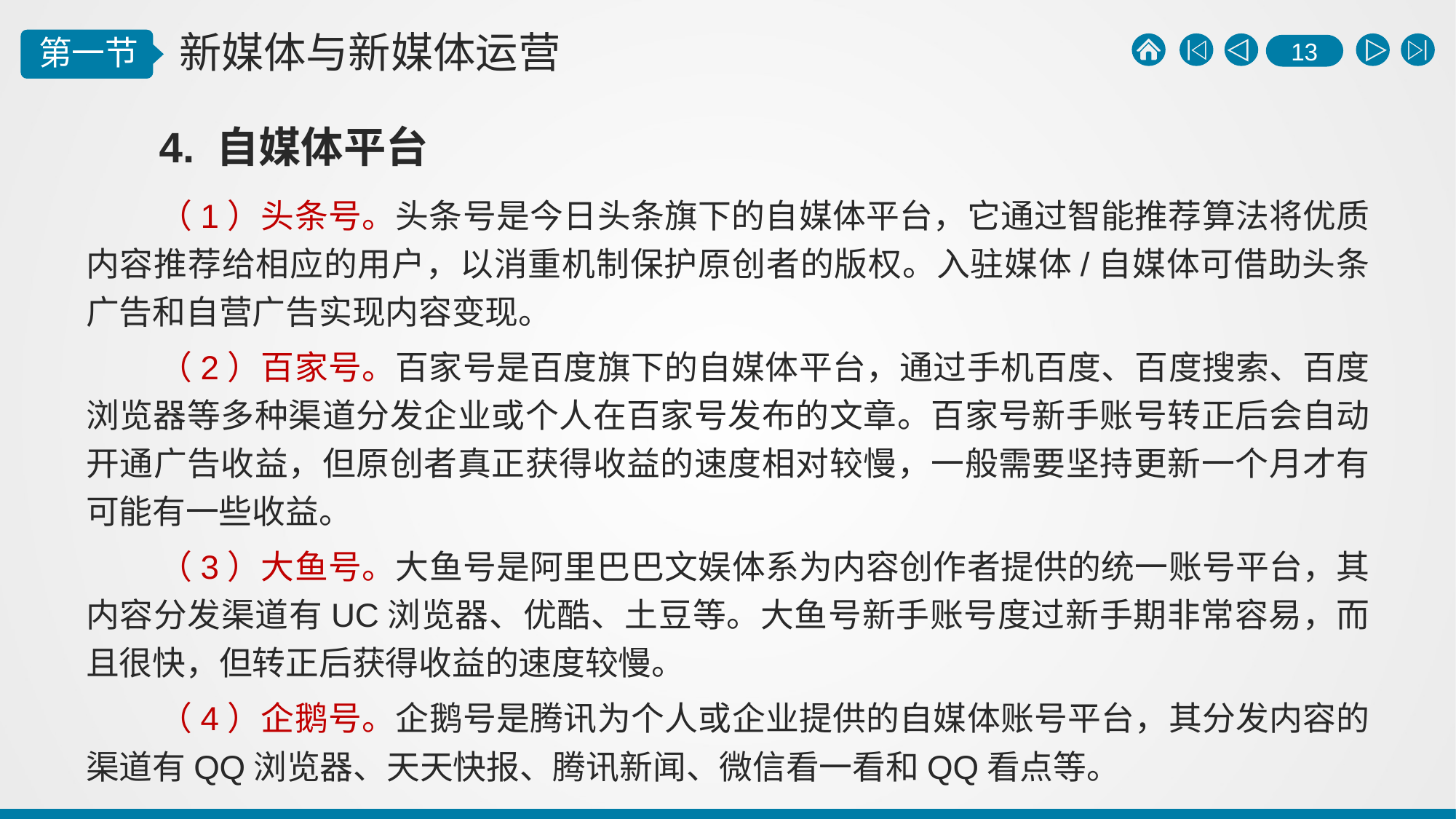

4. 自媒体平台
（1）头条号。头条号是今日头条旗下的自媒体平台，它通过智能推荐算法将优质内容推荐给相应的用户，以消重机制保护原创者的版权。入驻媒体/自媒体可借助头条广告和自营广告实现内容变现。
（2）百家号。百家号是百度旗下的自媒体平台，通过手机百度、百度搜索、百度浏览器等多种渠道分发企业或个人在百家号发布的文章。百家号新手账号转正后会自动开通广告收益，但原创者真正获得收益的速度相对较慢，一般需要坚持更新一个月才有可能有一些收益。
（3）大鱼号。大鱼号是阿里巴巴文娱体系为内容创作者提供的统一账号平台，其内容分发渠道有UC浏览器、优酷、土豆等。大鱼号新手账号度过新手期非常容易，而且很快，但转正后获得收益的速度较慢。
（4）企鹅号。企鹅号是腾讯为个人或企业提供的自媒体账号平台，其分发内容的渠道有QQ浏览器、天天快报、腾讯新闻、微信看一看和QQ看点等。